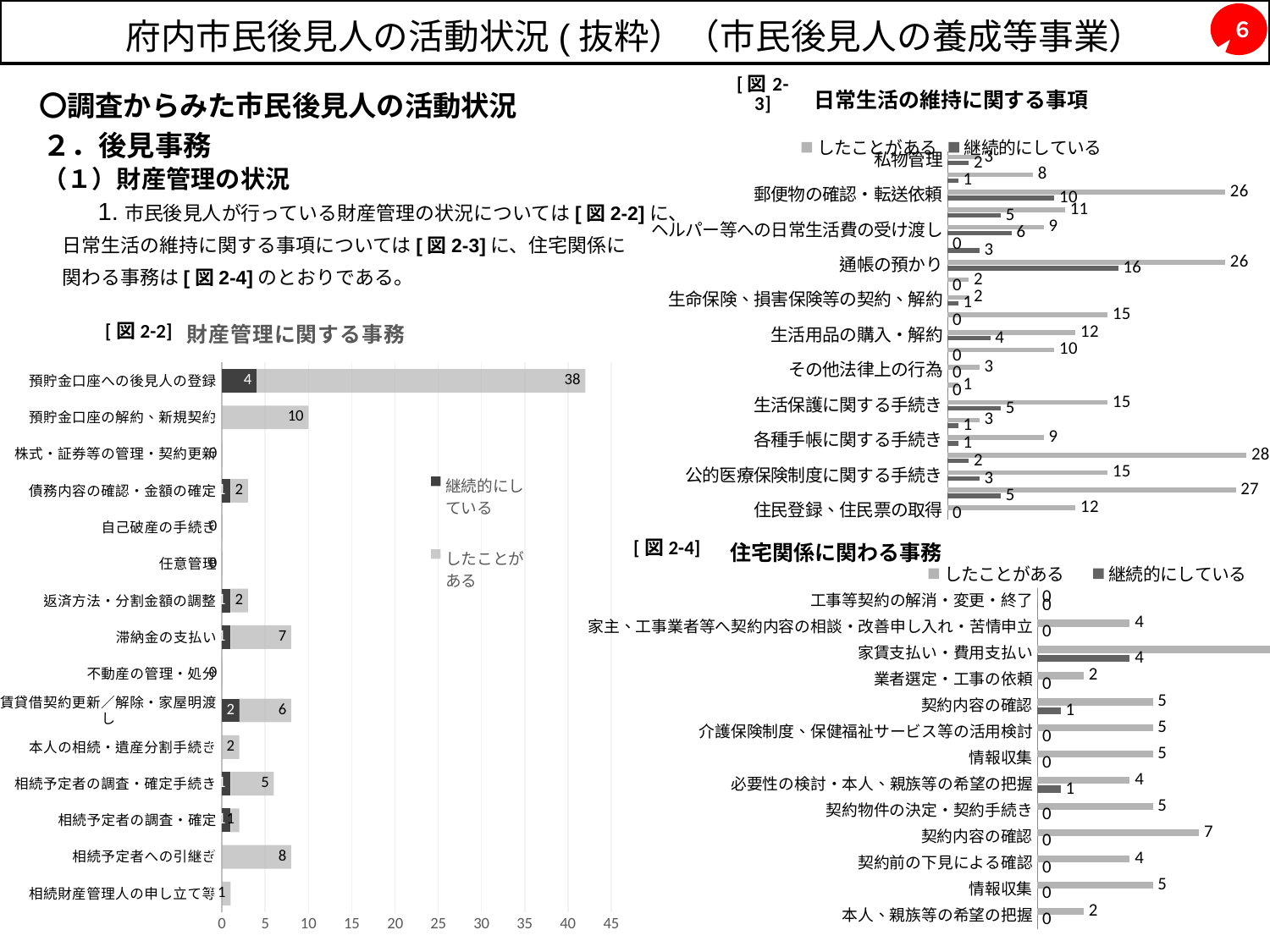

# 府内市民後見人の活動状況(抜粋）（市民後見人の養成等事業）
６

　〇調査からみた市民後見人の活動状況

### Chart: 日常生活の維持に関する事項

| Category | 継続的にしている | したことがある |
|---|---|---|
| 住民登録、住民票の取得 | 0.0 | 12.0 |
| 年金・各種手当に関する手続き | 5.0 | 27.0 |
| 公的医療保険制度に関する手続き | 3.0 | 15.0 |
| 介護保険制度の利用に関する手続き | 2.0 | 28.0 |
| 各種手帳に関する手続き | 1.0 | 9.0 |
| 障害者自立支援法の活用に関する手続き | 1.0 | 3.0 |
| 生活保護に関する手続き | 5.0 | 15.0 |
| 税務申告 | 0.0 | 1.0 |
| その他法律上の行為 | 0.0 | 3.0 |
| 電気・ガス・水道の契約、解約 | 0.0 | 10.0 |
| 生活用品の購入・解約 | 4.0 | 12.0 |
| 通信関連会社（NHK・携帯電話等）との契約・解約 | 0.0 | 15.0 |
| 生命保険、損害保険等の契約、解約 | 1.0 | 2.0 |
| その他の契約　 | 0.0 | 2.0 |
| 通帳の預かり | 16.0 | 26.0 |
| 被後見人への日常生活費の受け渡し | 3.0 | 0.0 |
| ヘルパー等への日常生活費の受け渡し | 6.0 | 9.0 |
| 日常生活費（小口現金）の管理 | 5.0 | 11.0 |
| 郵便物の確認・転送依頼 | 10.0 | 26.0 |
| 管理業者への依頼 | 1.0 | 8.0 |
| 私物管理 | 2.0 | 3.0 |
２．後見事務
（１）財産管理の状況
　　1.市民後見人が行っている財産管理の状況については[図2‐2]に、
　日常生活の維持に関する事項については[図2‐3]に、住宅関係に
　関わる事務は[図2-4]のとおりである。

### Chart: 財産管理に関する事務

| Category | 継続的にしている | したことがある |
|---|---|---|
| 預貯金口座への後見人の登録 | 4.0 | 38.0 |
| 預貯金口座の解約、新規契約 | 0.0 | 10.0 |
|  株式・証券等の管理・契約更新 | 0.0 | 0.0 |
| 債務内容の確認・金額の確定 | 1.0 | 2.0 |
|  自己破産の手続き | 0.0 | 0.0 |
|  任意管理 | 0.0 | 0.0 |
|  返済方法・分割金額の調整 | 1.0 | 2.0 |
|  滞納金の支払い | 1.0 | 7.0 |
|  不動産の管理・処分 | 0.0 | 0.0 |
| 賃貸借契約更新／解除・家屋明渡し | 2.0 | 6.0 |
| 本人の相続・遺産分割手続き | 0.0 | 2.0 |
| 相続予定者の調査・確定手続き | 1.0 | 5.0 |
| 相続予定者の調査・確定 | 1.0 | 1.0 |
| 相続予定者への引継ぎ | 0.0 | 8.0 |
| 相続財産管理人の申し立て等 | 0.0 | 1.0 |
[図2-2]

### Chart: 住宅関係に関わる事務

| Category | 継続的にしている | したことがある |
|---|---|---|
| 本人、親族等の希望の把握 | 0.0 | 2.0 |
| 情報収集 | 0.0 | 5.0 |
| 契約前の下見による確認 | 0.0 | 4.0 |
| 契約内容の確認 | 0.0 | 7.0 |
| 契約物件の決定・契約手続き | 0.0 | 5.0 |
| 必要性の検討・本人、親族等の希望の把握 | 1.0 | 4.0 |
| 情報収集 | 0.0 | 5.0 |
| 介護保険制度、保健福祉サービス等の活用検討 | 0.0 | 5.0 |
| 契約内容の確認 | 1.0 | 5.0 |
| 業者選定・工事の依頼 | 0.0 | 2.0 |
| 家賃支払い・費用支払い | 4.0 | 11.0 |
| 家主、工事業者等へ契約内容の相談・改善申し入れ・苦情申立 | 0.0 | 4.0 |
| 工事等契約の解消・変更・終了 | 0.0 | 0.0 |
[図2-4]